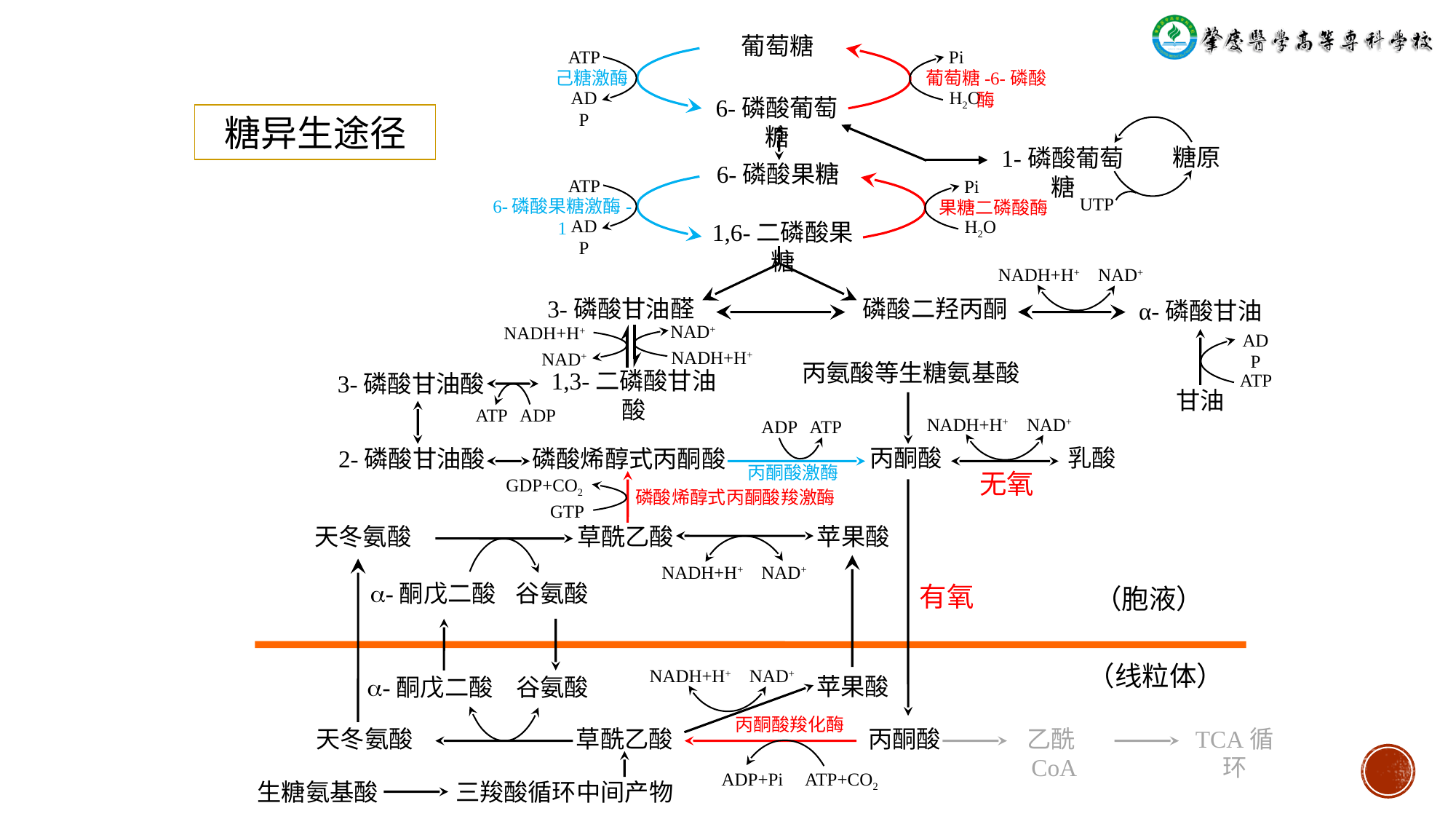

葡萄糖
ATP
Pi

己糖激酶
葡萄糖-6-磷酸酶
ADP
H2O
6-磷酸葡萄糖

糖异生途径

糖原
1-磷酸葡萄糖

6-磷酸果糖
ATP
Pi

UTP
6-磷酸果糖激酶-1
果糖二磷酸酶
ADP
H2O
1,6-二磷酸果糖
NADH+H+    NAD+

3-磷酸甘油醛
磷酸二羟丙酮
α-磷酸甘油

NAD+
NADH+H+
ADP

NADH+H+
NAD+
丙氨酸等生糖氨基酸

1,3-二磷酸甘油酸
3-磷酸甘油酸
ATP

甘油
ATP   ADP

NADH+H+    NAD+

ADP   ATP

乳酸
丙酮酸
2-磷酸甘油酸
磷酸烯醇式丙酮酸

丙酮酸激酶

无氧
GDP+CO2

磷酸烯醇式丙酮酸羧激酶

GTP

天冬氨酸
草酰乙酸
苹果酸

NADH+H+    NAD+

α-酮戊二酸
谷氨酸
有氧
（胞液）

（线粒体）
NADH+H+    NAD+

苹果酸
α-酮戊二酸
谷氨酸

丙酮酸羧化酶

天冬氨酸
草酰乙酸
丙酮酸
乙酰CoA
TCA循环

ADP+Pi     ATP+CO2
生糖氨基酸
三羧酸循环中间产物